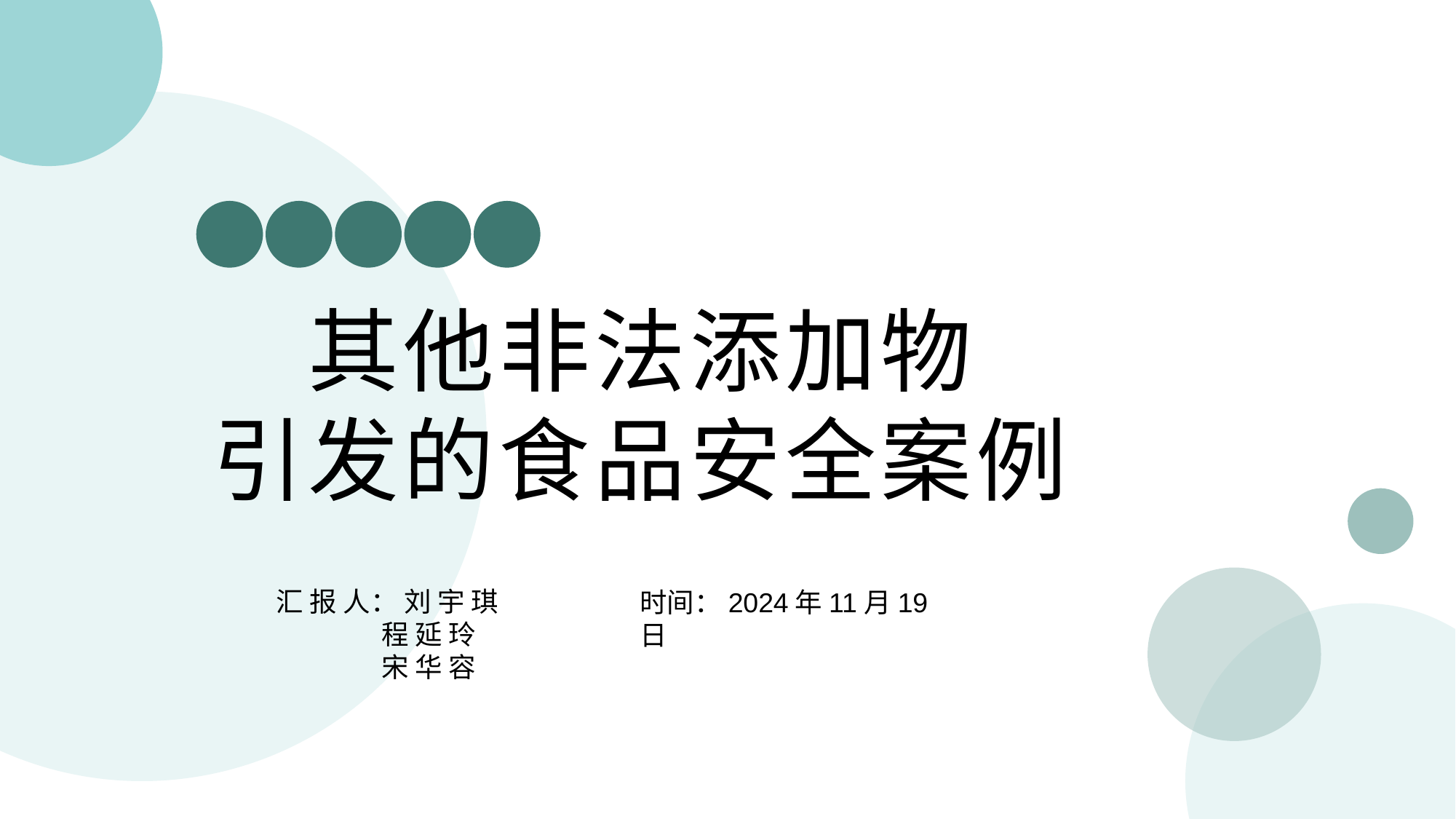

其他非法添加物
引发的食品安全案例

汇 报 人： 刘 宇 琪
                程 延 玲
                宋 华 容
时间：2024年11月19日